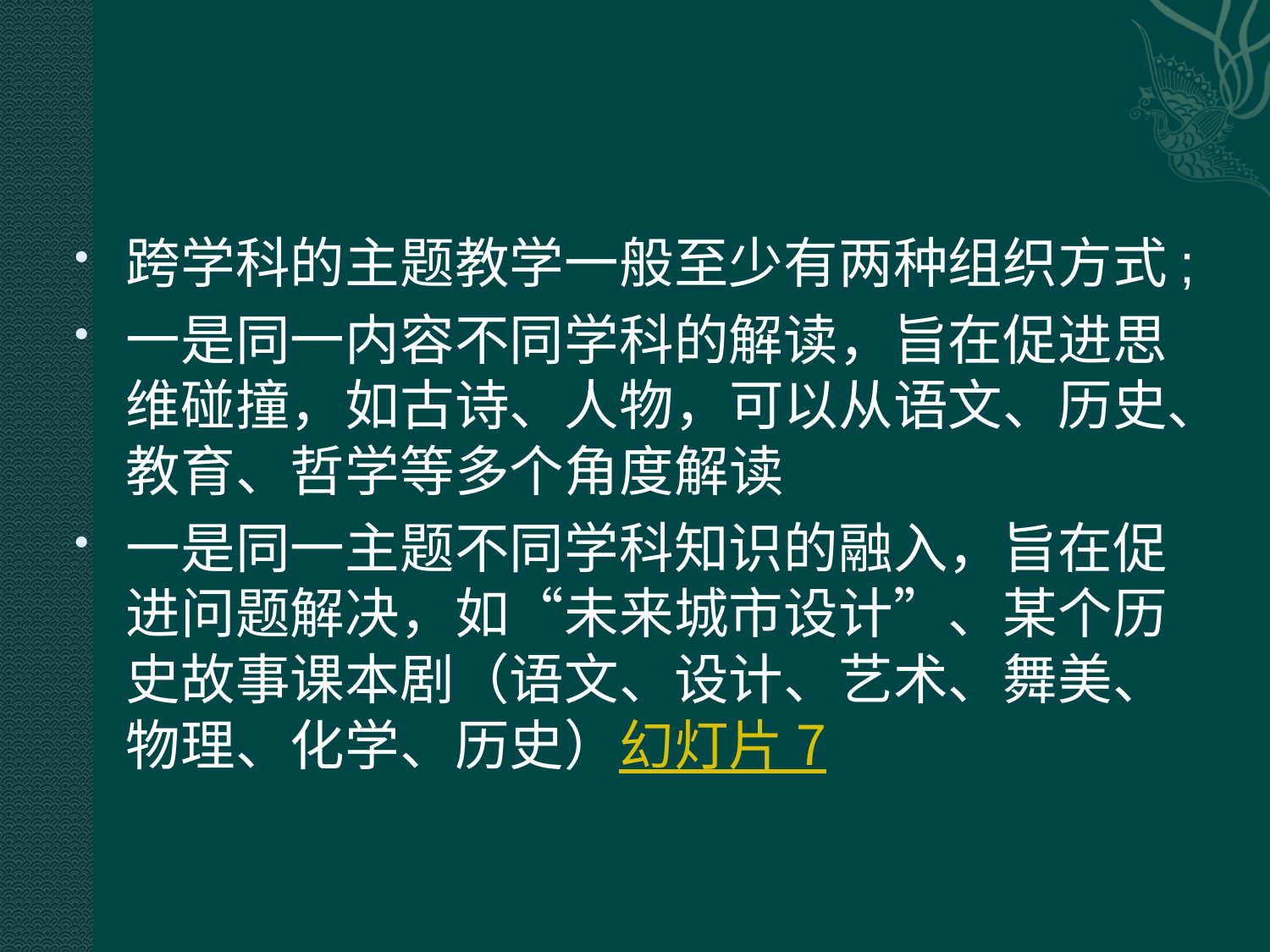

#
跨学科的主题教学一般至少有两种组织方式;
一是同一内容不同学科的解读，旨在促进思维碰撞，如古诗、人物，可以从语文、历史、教育、哲学等多个角度解读
一是同一主题不同学科知识的融入，旨在促进问题解决，如“未来城市设计”、某个历史故事课本剧（语文、设计、艺术、舞美、物理、化学、历史）幻灯片 7